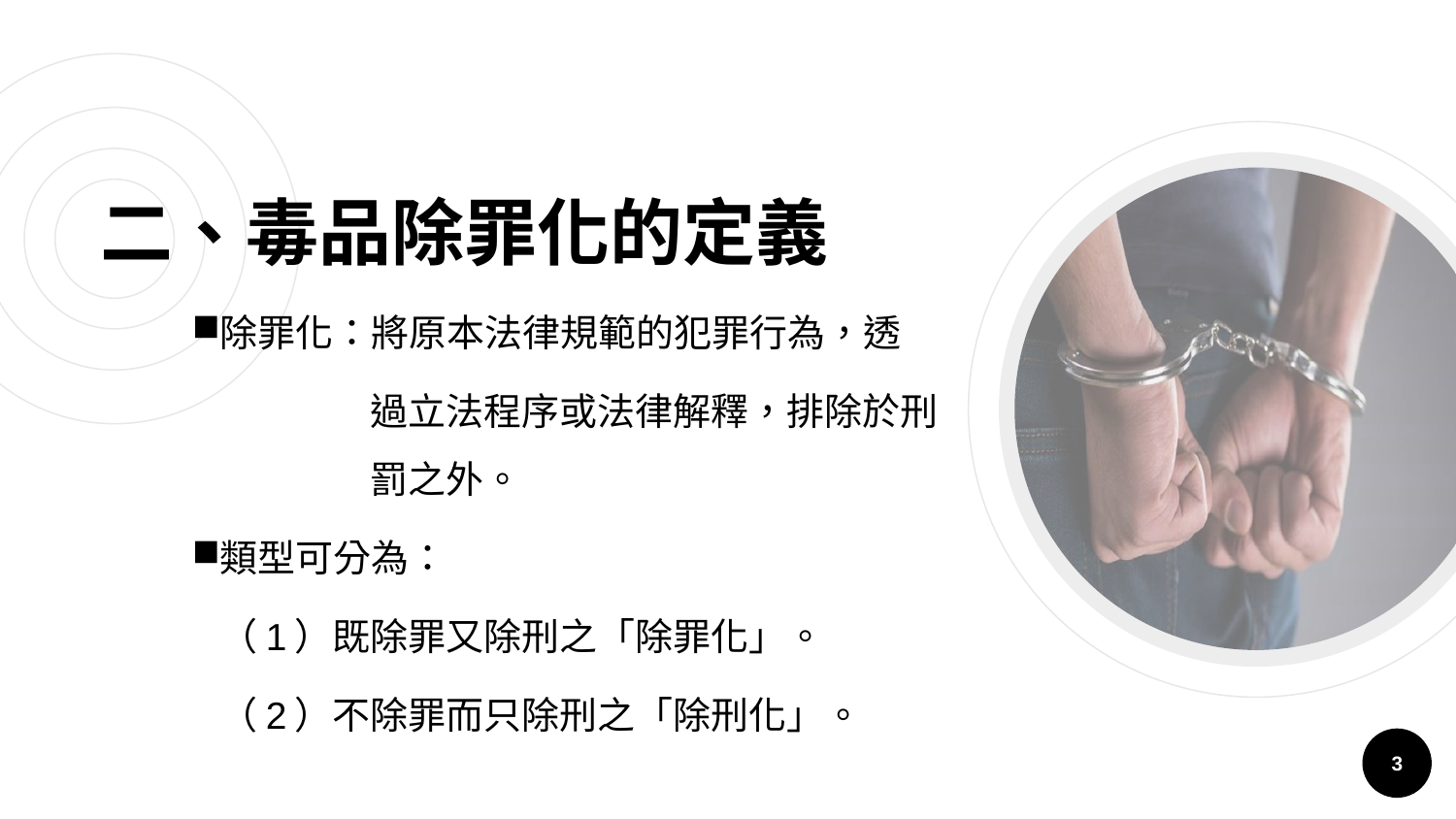

# 二、毒品除罪化的定義
除罪化：將原本法律規範的犯罪行為，透
過立法程序或法律解釋，排除於刑罰之外。
類型可分為：
（1）既除罪又除刑之「除罪化」。
（2）不除罪而只除刑之「除刑化」。

3